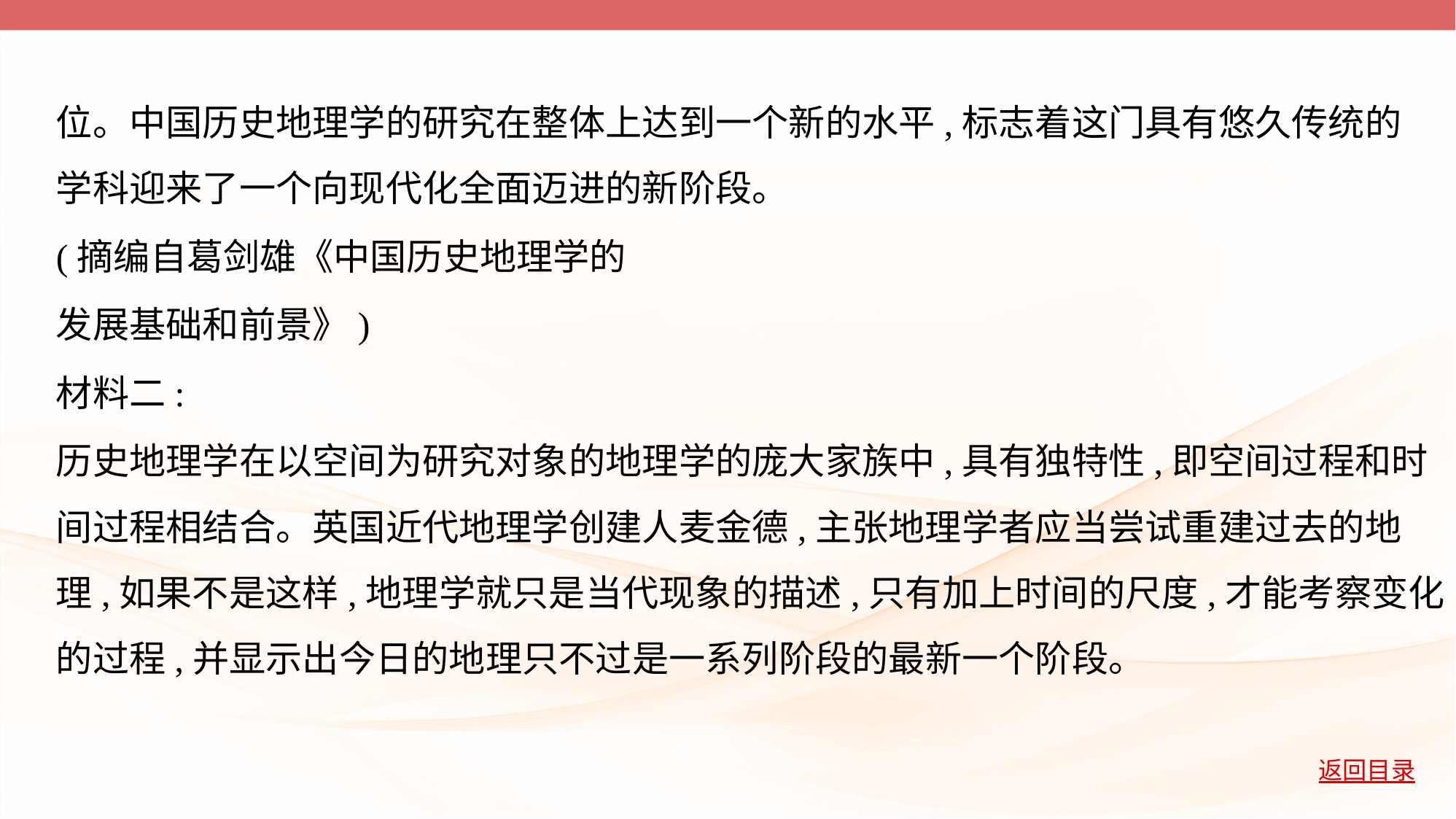

位。中国历史地理学的研究在整体上达到一个新的水平,标志着这门具有悠久传统的
学科迎来了一个向现代化全面迈进的新阶段。
(摘编自葛剑雄《中国历史地理学的
发展基础和前景》)
材料二:
历史地理学在以空间为研究对象的地理学的庞大家族中,具有独特性,即空间过程和时
间过程相结合。英国近代地理学创建人麦金德,主张地理学者应当尝试重建过去的地
理,如果不是这样,地理学就只是当代现象的描述,只有加上时间的尺度,才能考察变化
的过程,并显示出今日的地理只不过是一系列阶段的最新一个阶段。